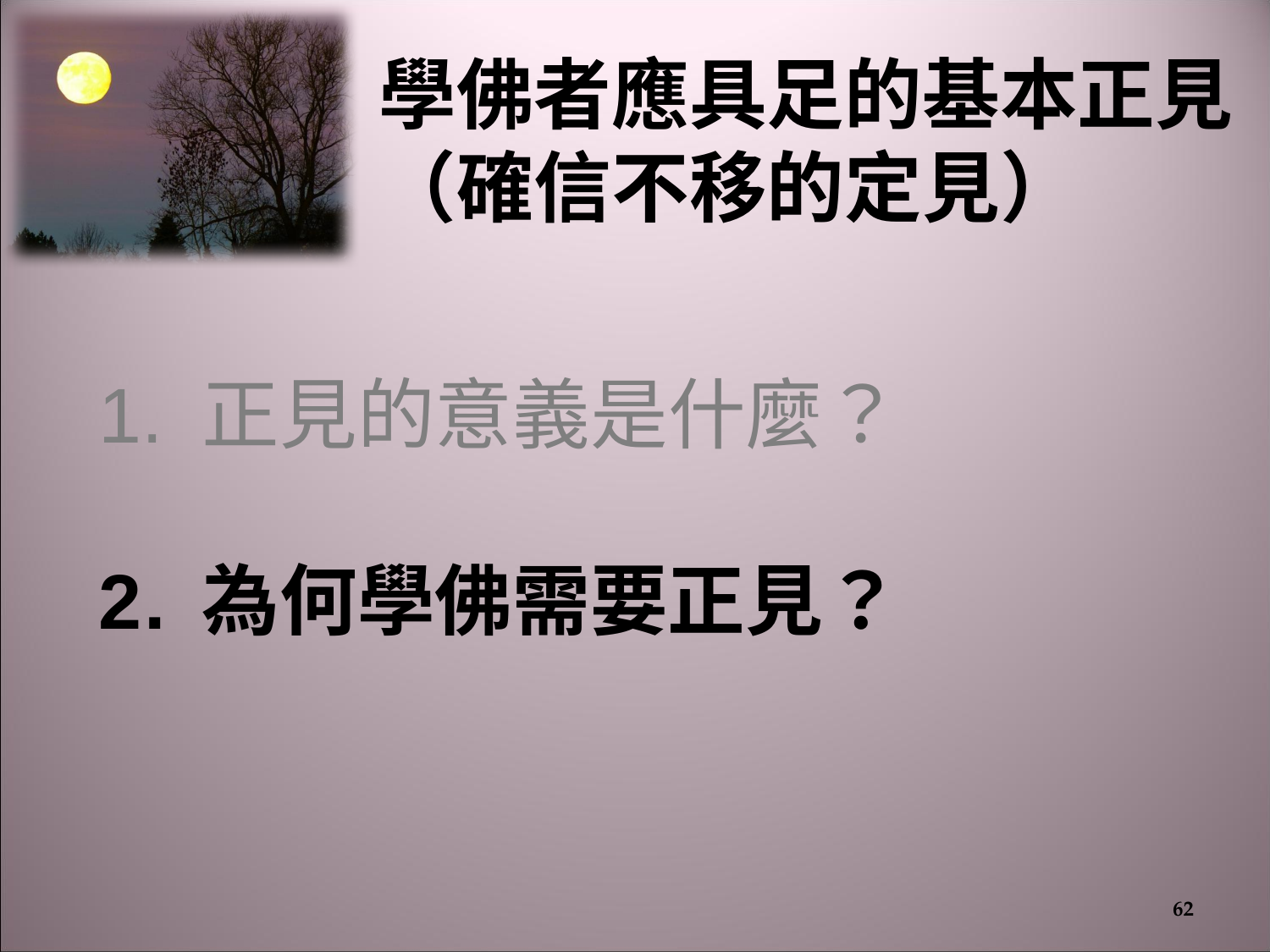

學佛者應具足的基本正見（確信不移的定見）
正見的意義是什麼？
為何學佛需要正見？
62